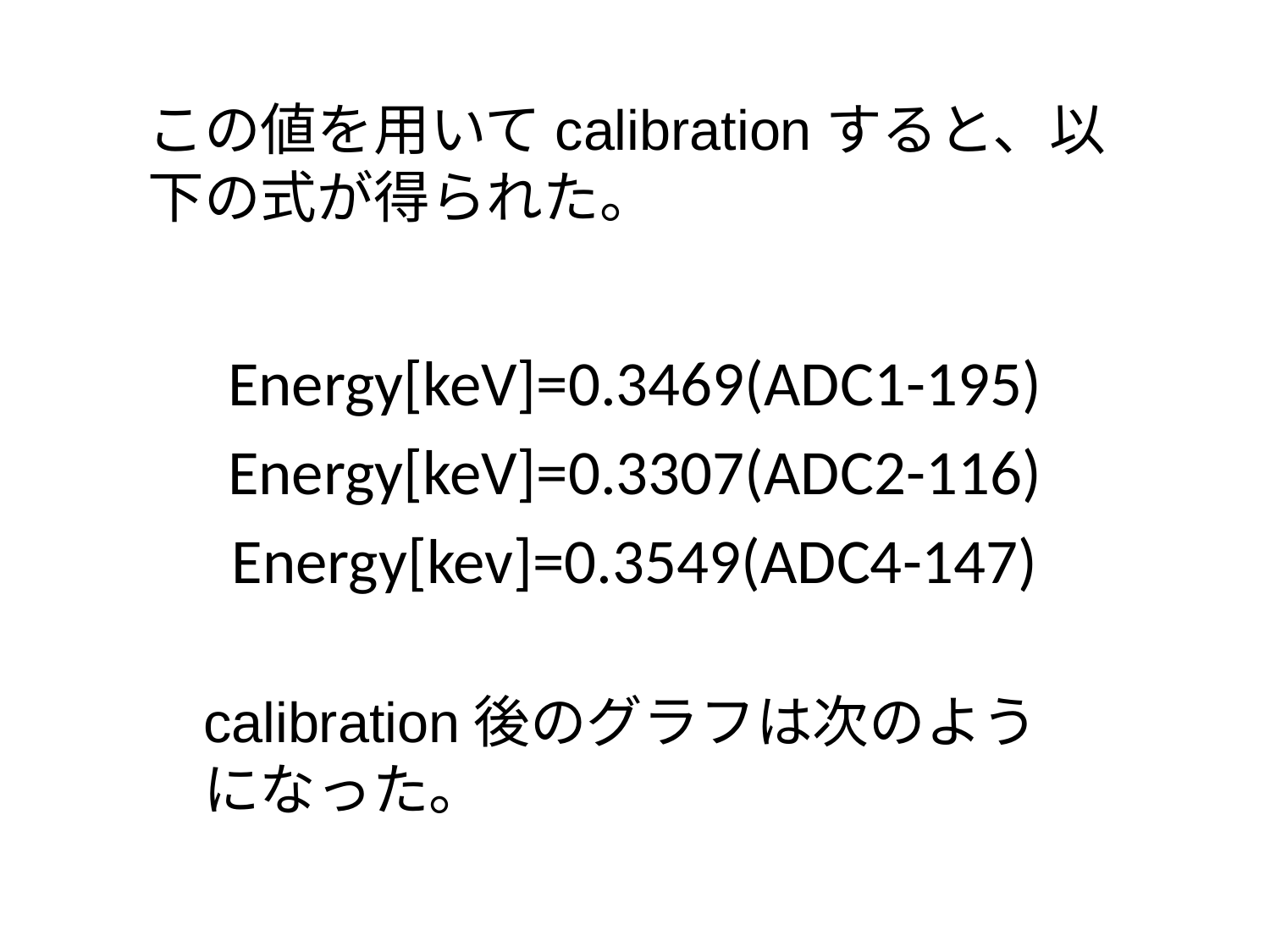

# この値を用いてcalibrationすると、以下の式が得られた。
Energy[keV]=0.3469(ADC1-195)
Energy[keV]=0.3307(ADC2-116)
Energy[kev]=0.3549(ADC4-147)

calibration後のグラフは次のようになった。